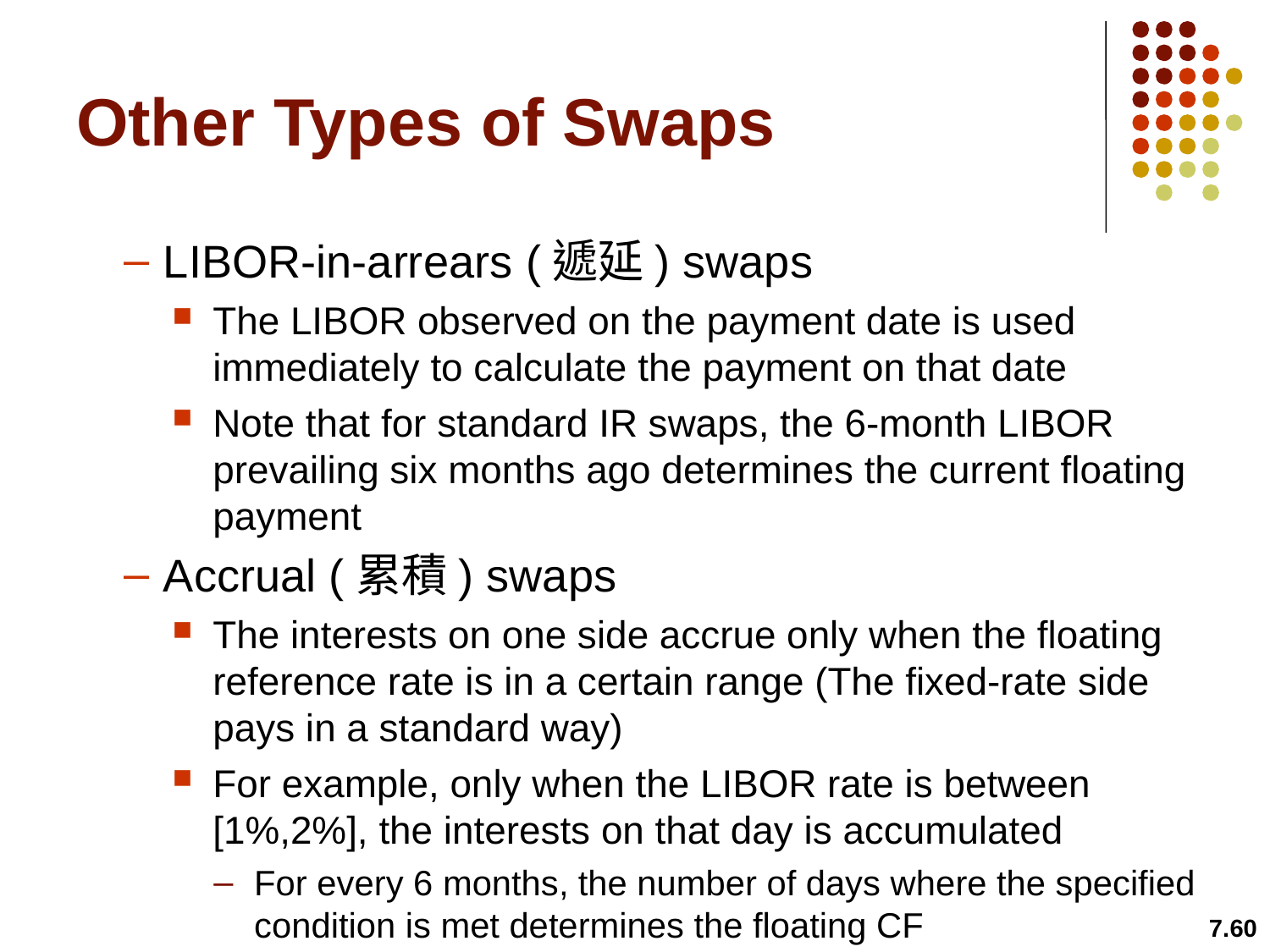

# Other Types of Swaps
LIBOR-in-arrears (遞延) swaps
The LIBOR observed on the payment date is used immediately to calculate the payment on that date
Note that for standard IR swaps, the 6-month LIBOR prevailing six months ago determines the current floating payment
Accrual (累積) swaps
The interests on one side accrue only when the floating reference rate is in a certain range (The fixed-rate side pays in a standard way)
For example, only when the LIBOR rate is between [1%,2%], the interests on that day is accumulated
For every 6 months, the number of days where the specified condition is met determines the floating CF
7.60